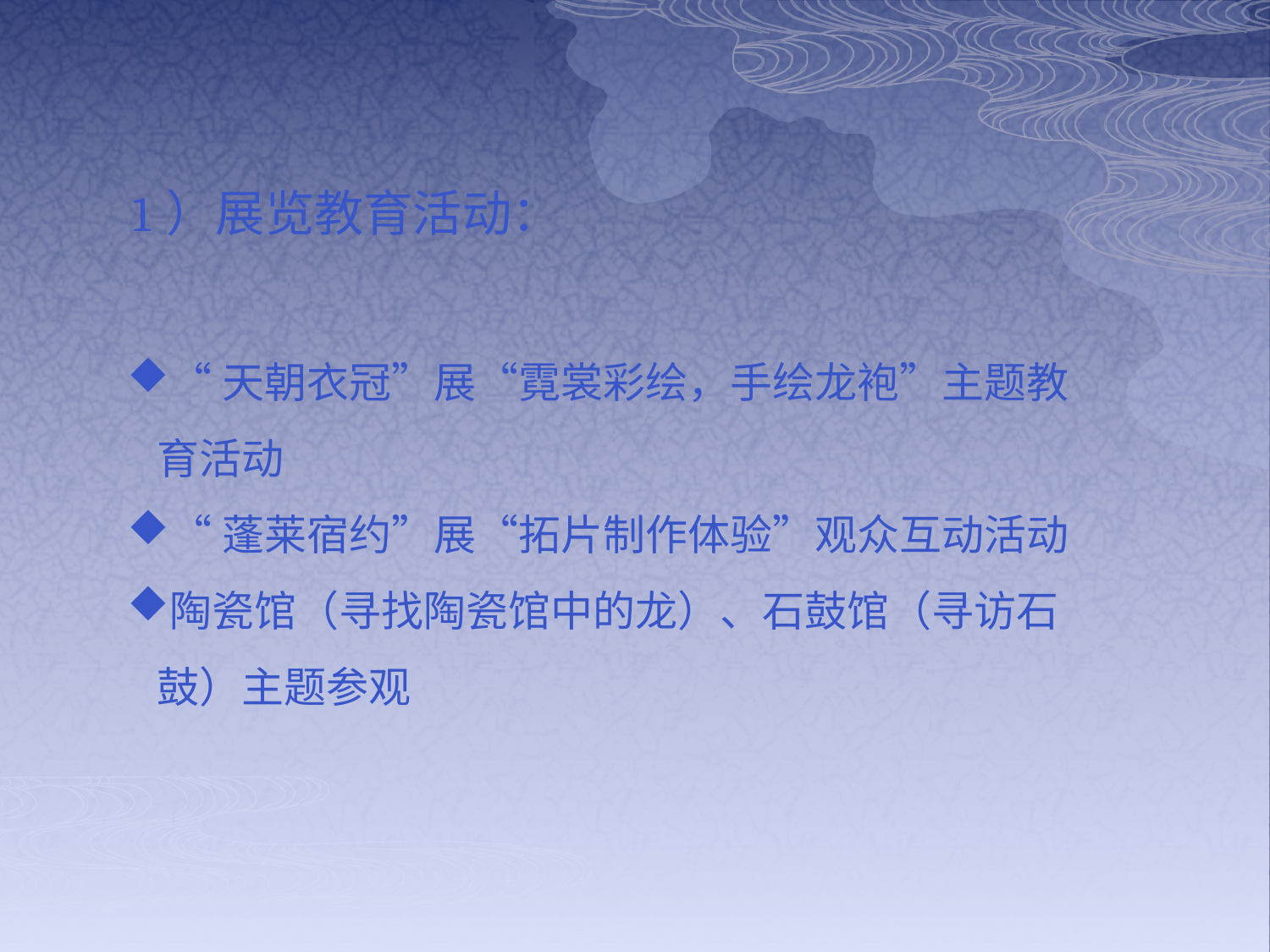

1）展览教育活动：

“天朝衣冠”展“霓裳彩绘，手绘龙袍”主题教育活动
“蓬莱宿约”展“拓片制作体验”观众互动活动
陶瓷馆（寻找陶瓷馆中的龙）、石鼓馆（寻访石鼓）主题参观